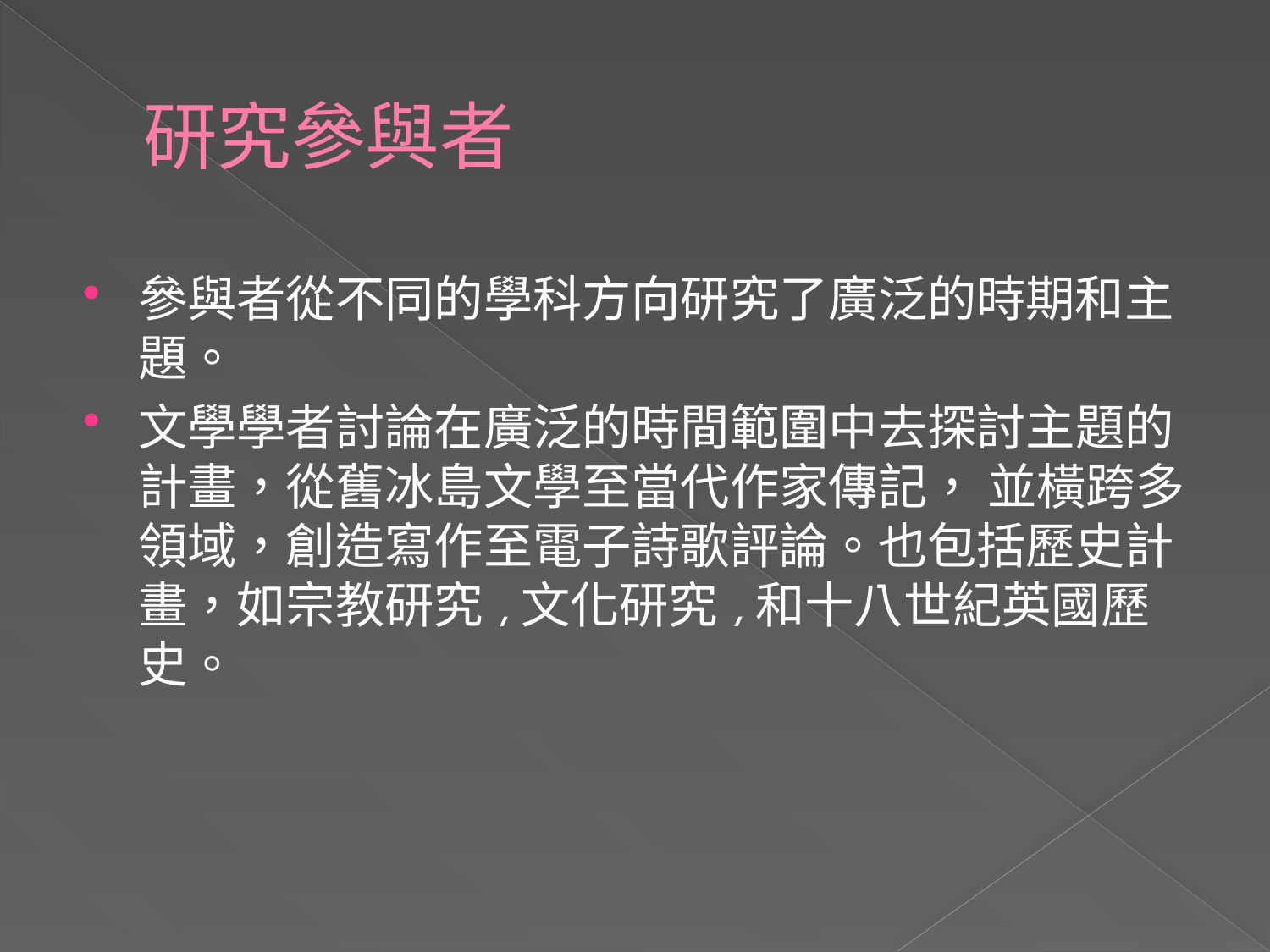

# 研究參與者
參與者從不同的學科方向研究了廣泛的時期和主題。
文學學者討論在廣泛的時間範圍中去探討主題的計畫，從舊冰島文學至當代作家傳記， 並橫跨多領域，創造寫作至電子詩歌評論。也包括歷史計畫，如宗教研究,文化研究,和十八世紀英國歷史。